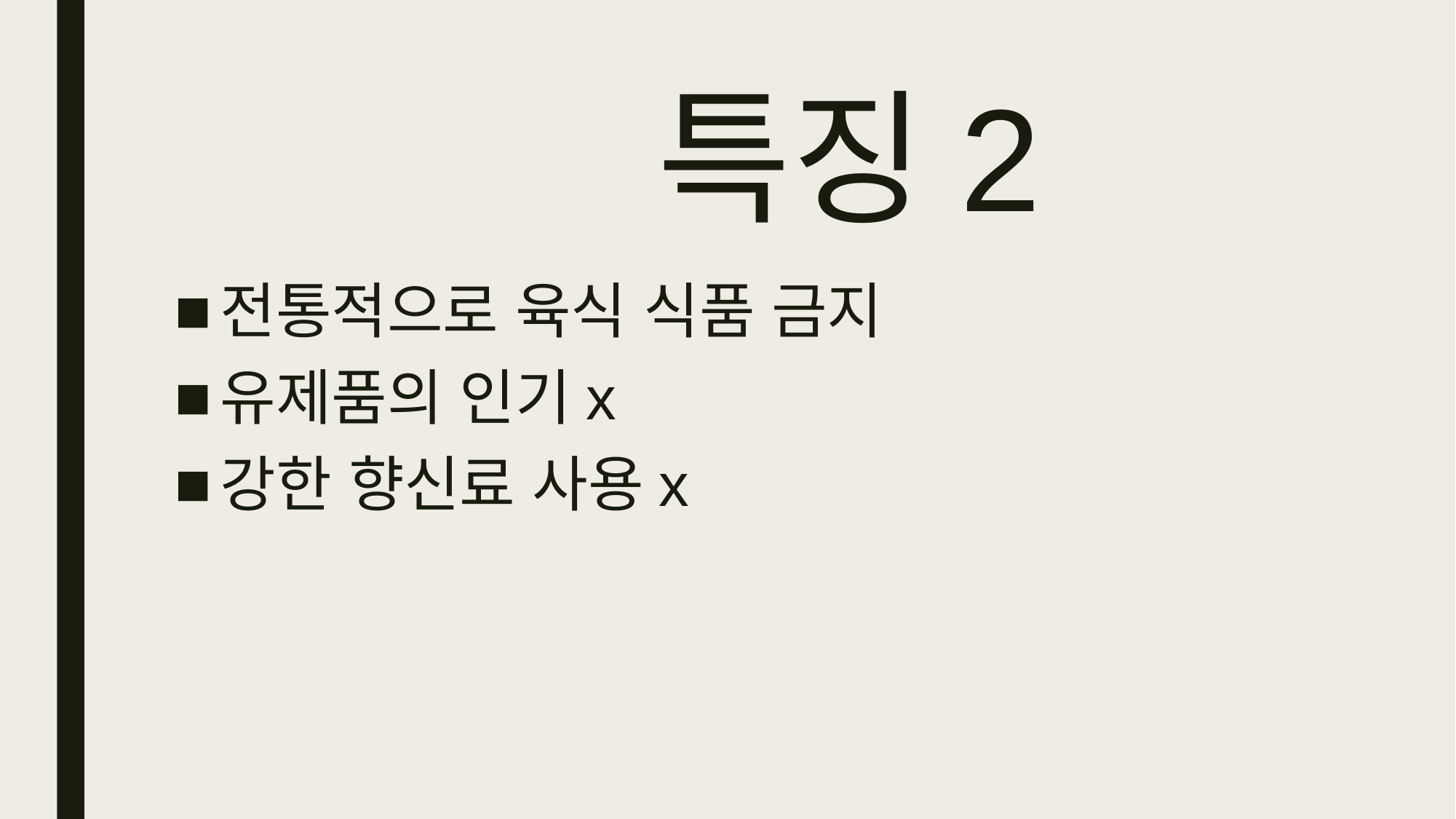

# 특징2
전통적으로 육식 식품 금지
유제품의 인기x
강한 향신료 사용x